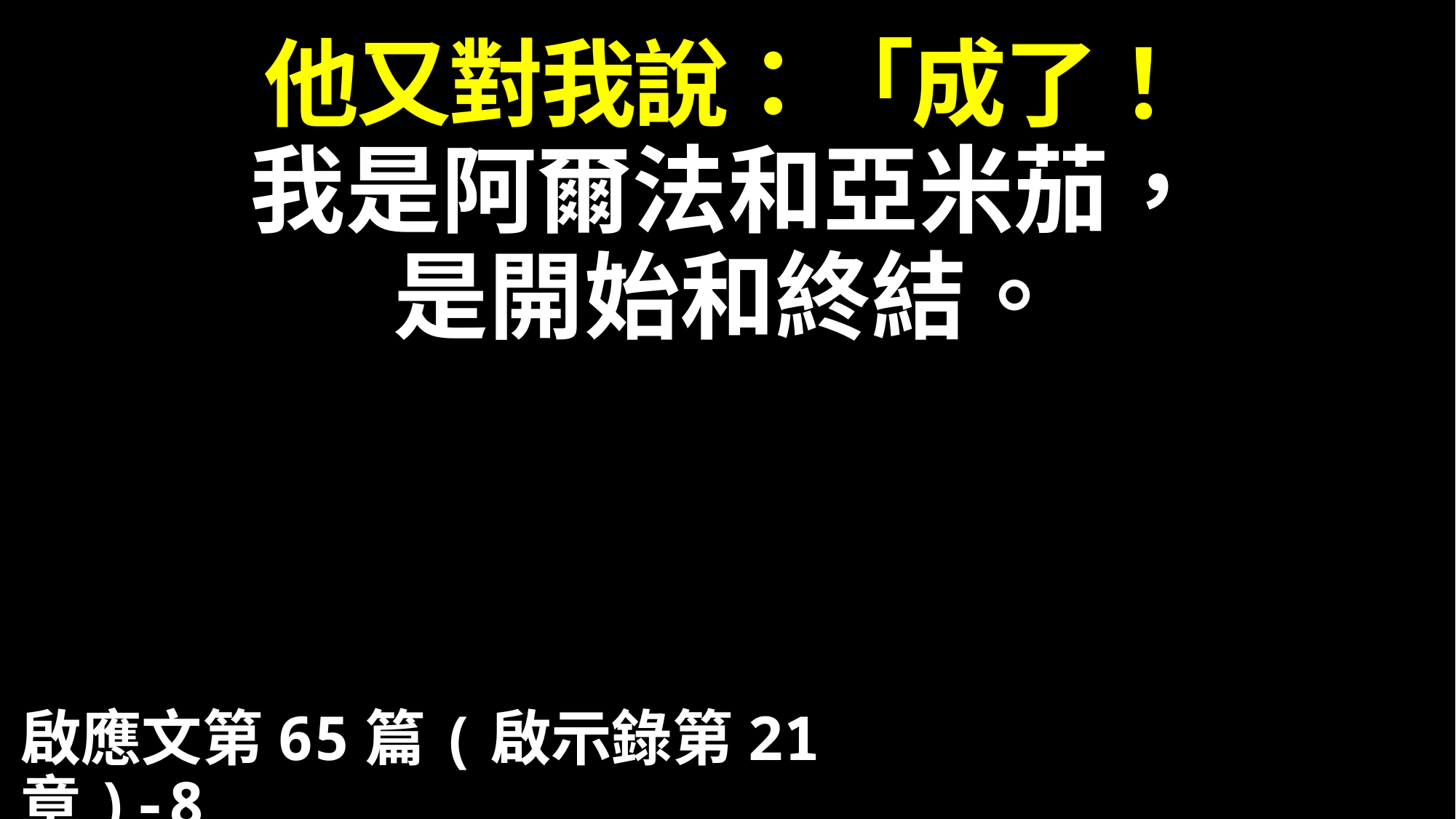

他又對我說：「成了！
我是阿爾法和亞米茄，
是開始和終結。
啟應文第65篇(啟示錄第21章)-8